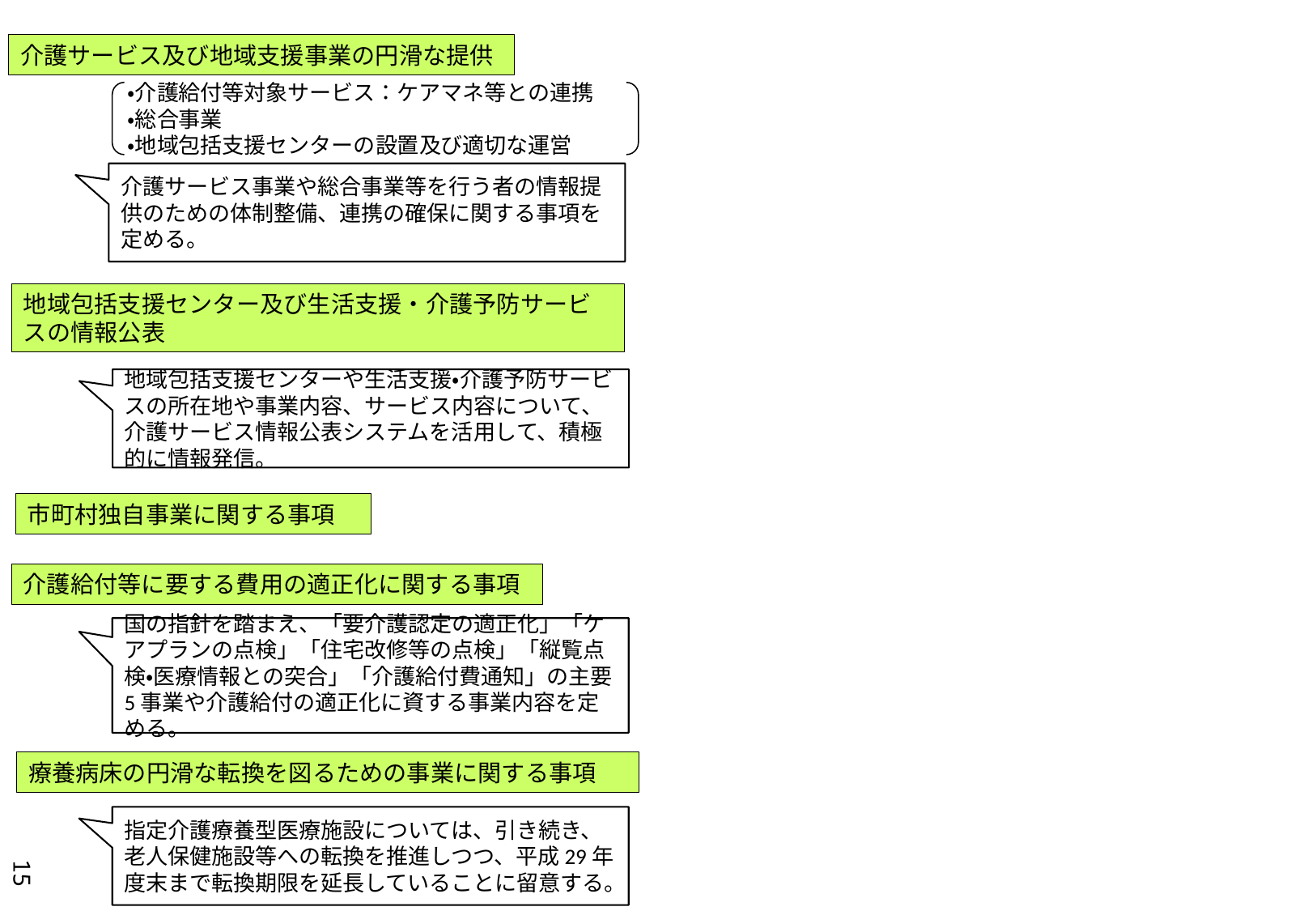

介護サービス及び地域支援事業の円滑な提供
・介護給付等対象サービス：ケアマネ等との連携
・総合事業
・地域包括支援センターの設置及び適切な運営
介護サービス事業や総合事業等を行う者の情報提供のための体制整備、連携の確保に関する事項を定める。
地域包括支援センター及び生活支援・介護予防サービスの情報公表
地域包括支援センターや生活支援・介護予防サービスの所在地や事業内容、サービス内容について、介護サービス情報公表システムを活用して、積極的に情報発信。
市町村独自事業に関する事項
介護給付等に要する費用の適正化に関する事項
国の指針を踏まえ、「要介護認定の適正化」「ケアプランの点検」「住宅改修等の点検」「縦覧点検・医療情報との突合」「介護給付費通知」の主要5事業や介護給付の適正化に資する事業内容を定める。
療養病床の円滑な転換を図るための事業に関する事項
指定介護療養型医療施設については、引き続き、老人保健施設等への転換を推進しつつ、平成29年度末まで転換期限を延長していることに留意する。
15